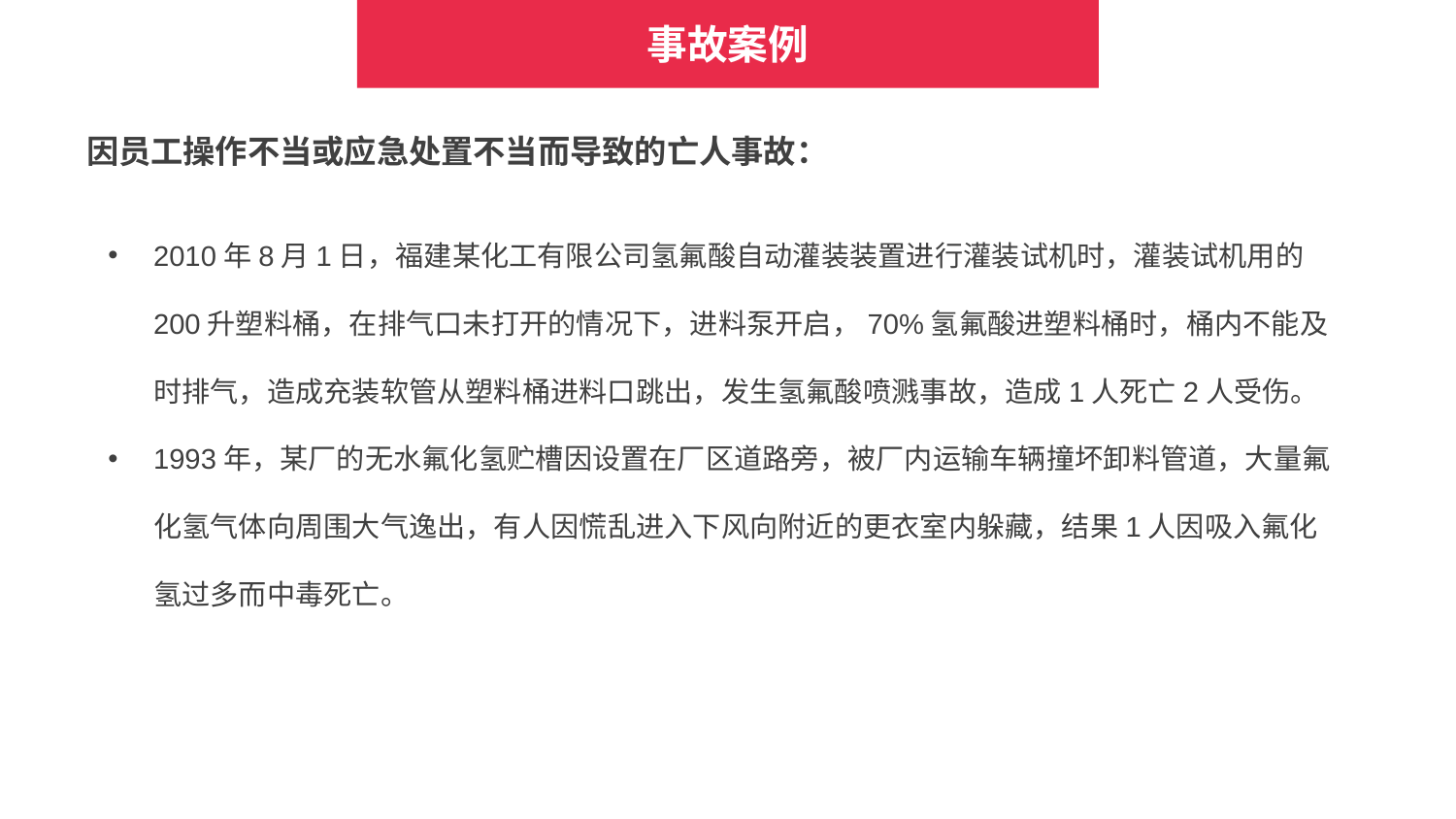

事故案例
因员工操作不当或应急处置不当而导致的亡人事故：
2010年8月1日，福建某化工有限公司氢氟酸自动灌装装置进行灌装试机时，灌装试机用的200升塑料桶，在排气口未打开的情况下，进料泵开启，70%氢氟酸进塑料桶时，桶内不能及时排气，造成充装软管从塑料桶进料口跳出，发生氢氟酸喷溅事故，造成1人死亡2人受伤。
1993年，某厂的无水氟化氢贮槽因设置在厂区道路旁，被厂内运输车辆撞坏卸料管道，大量氟化氢气体向周围大气逸出，有人因慌乱进入下风向附近的更衣室内躲藏，结果1人因吸入氟化氢过多而中毒死亡。